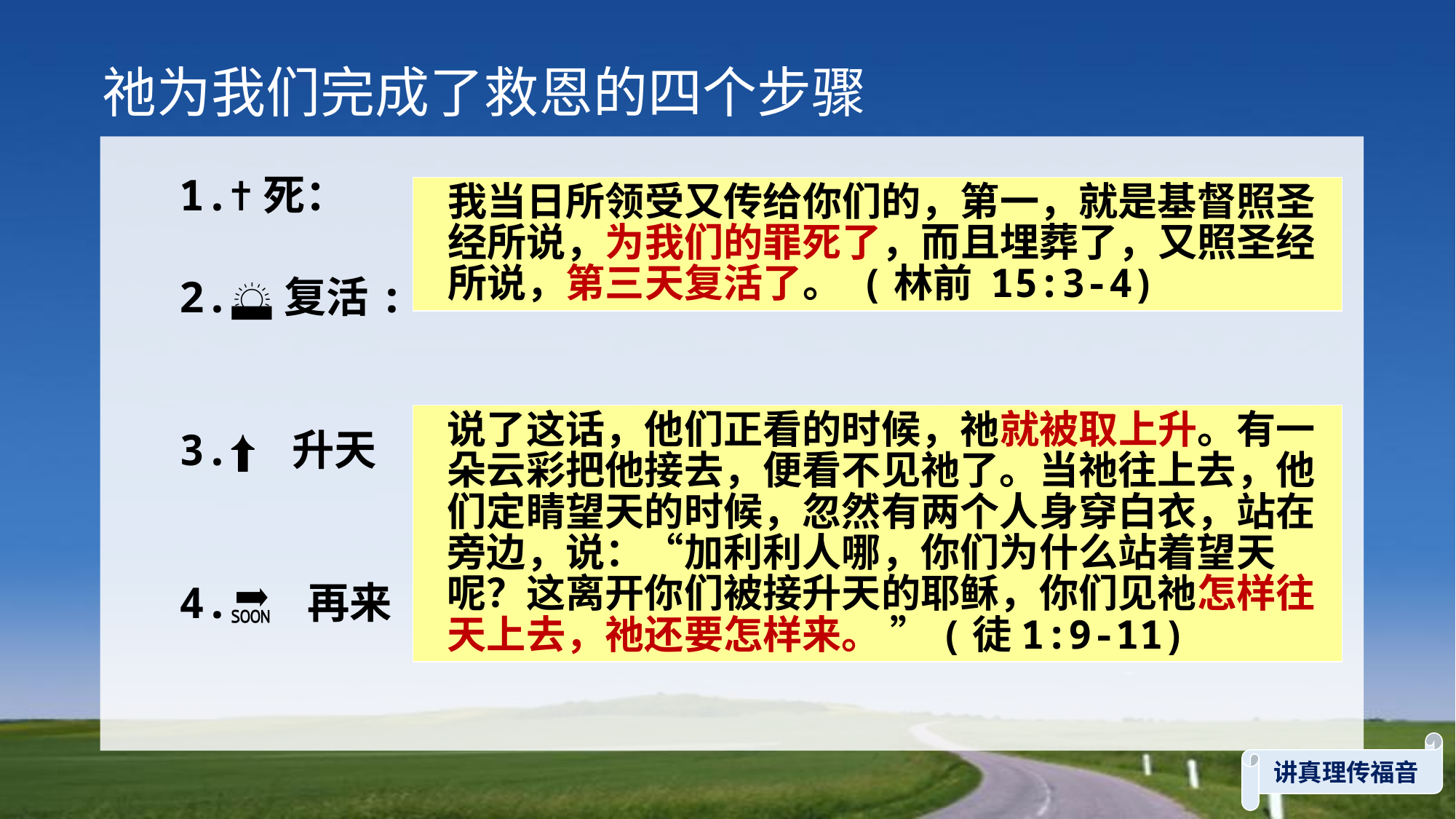

祂为我们完成了救恩的四个步骤

1.✝️死：

2.🌅复活:

3.⬆️ 升天

4.🔜 再来
我当日所领受又传给你们的，第一，就是基督照圣经所说，为我们的罪死了，而且埋葬了，又照圣经所说，第三天复活了。 (林前 15:3-4)
说了这话，他们正看的时候，祂就被取上升。有一朵云彩把他接去，便看不见祂了。当祂往上去，他们定睛望天的时候，忽然有两个人身穿白衣，站在旁边，说：“加利利人哪，你们为什么站着望天呢？这离开你们被接升天的耶稣，你们见祂怎样往天上去，祂还要怎样来。 ”(徒1:9-11)
讲真理传福音